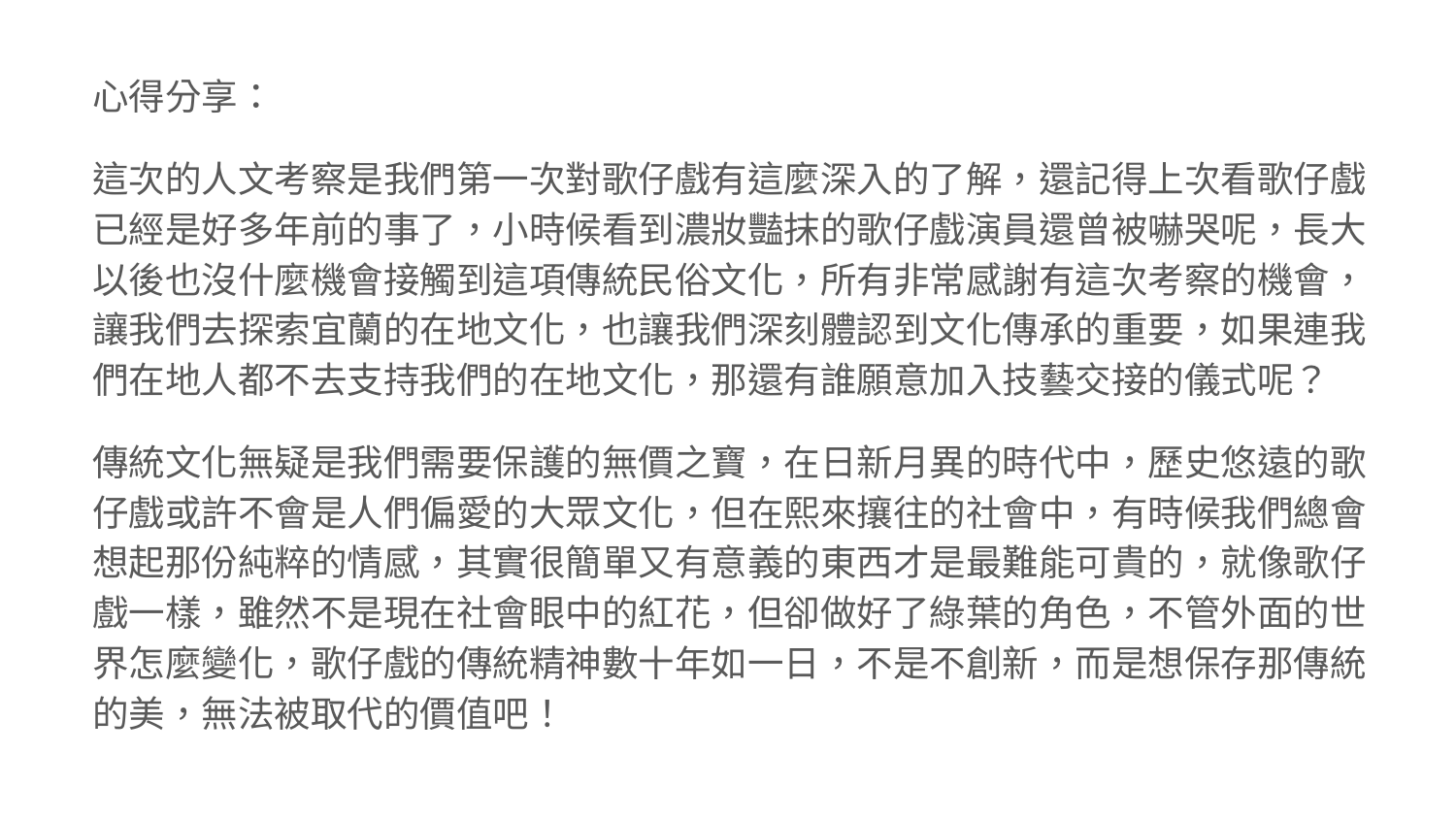

心得分享：
這次的人文考察是我們第一次對歌仔戲有這麼深入的了解，還記得上次看歌仔戲已經是好多年前的事了，小時候看到濃妝豔抹的歌仔戲演員還曾被嚇哭呢，長大以後也沒什麼機會接觸到這項傳統民俗文化，所有非常感謝有這次考察的機會，讓我們去探索宜蘭的在地文化，也讓我們深刻體認到文化傳承的重要，如果連我們在地人都不去支持我們的在地文化，那還有誰願意加入技藝交接的儀式呢？
傳統文化無疑是我們需要保護的無價之寶，在日新月異的時代中，歷史悠遠的歌仔戲或許不會是人們偏愛的大眾文化，但在熙來攘往的社會中，有時候我們總會想起那份純粹的情感，其實很簡單又有意義的東西才是最難能可貴的，就像歌仔戲一樣，雖然不是現在社會眼中的紅花，但卻做好了綠葉的角色，不管外面的世界怎麼變化，歌仔戲的傳統精神數十年如一日，不是不創新，而是想保存那傳統的美，無法被取代的價值吧！